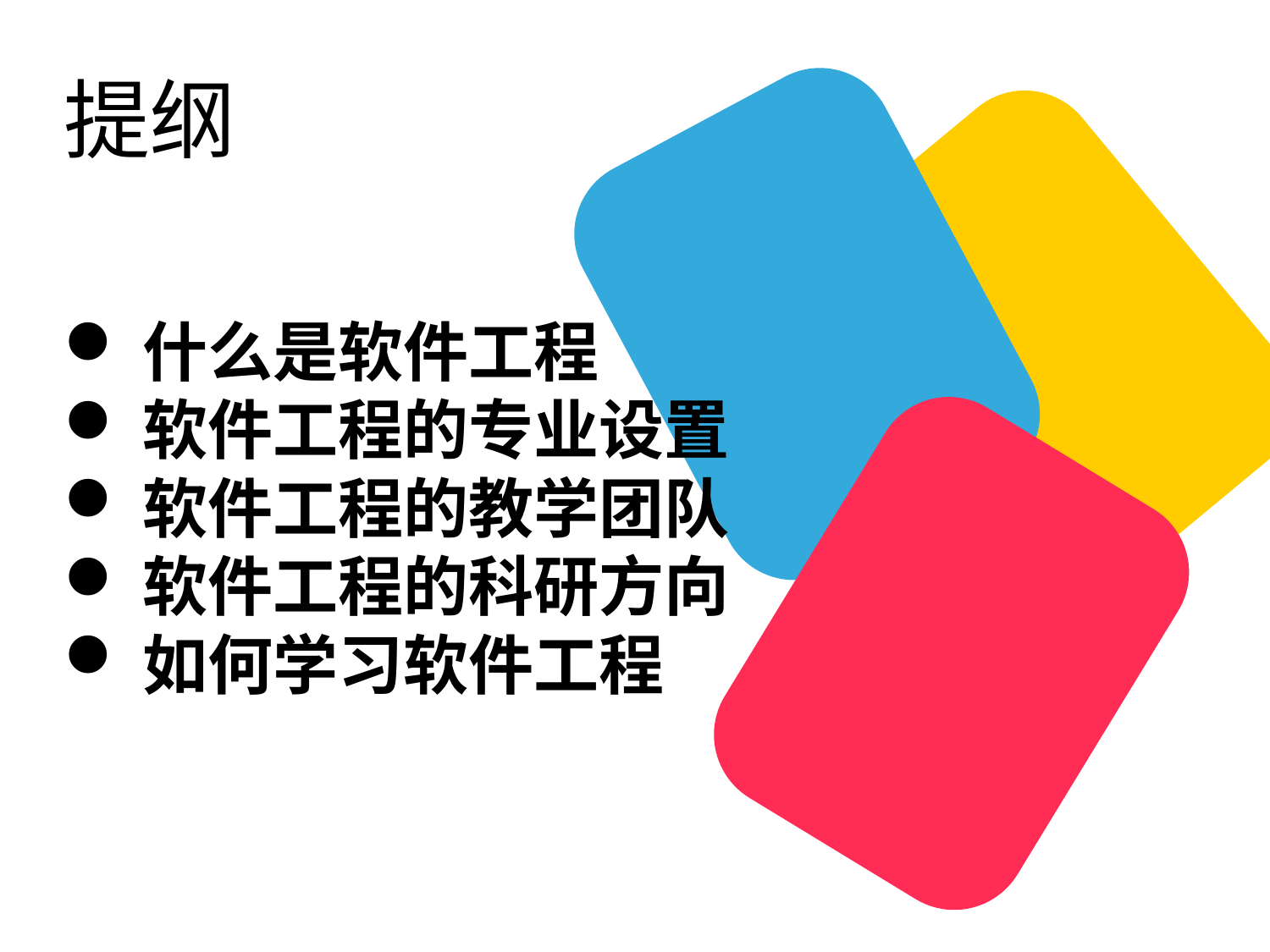

# 提纲
什么是软件工程
软件工程的专业设置
软件工程的教学团队
软件工程的科研方向
如何学习软件工程